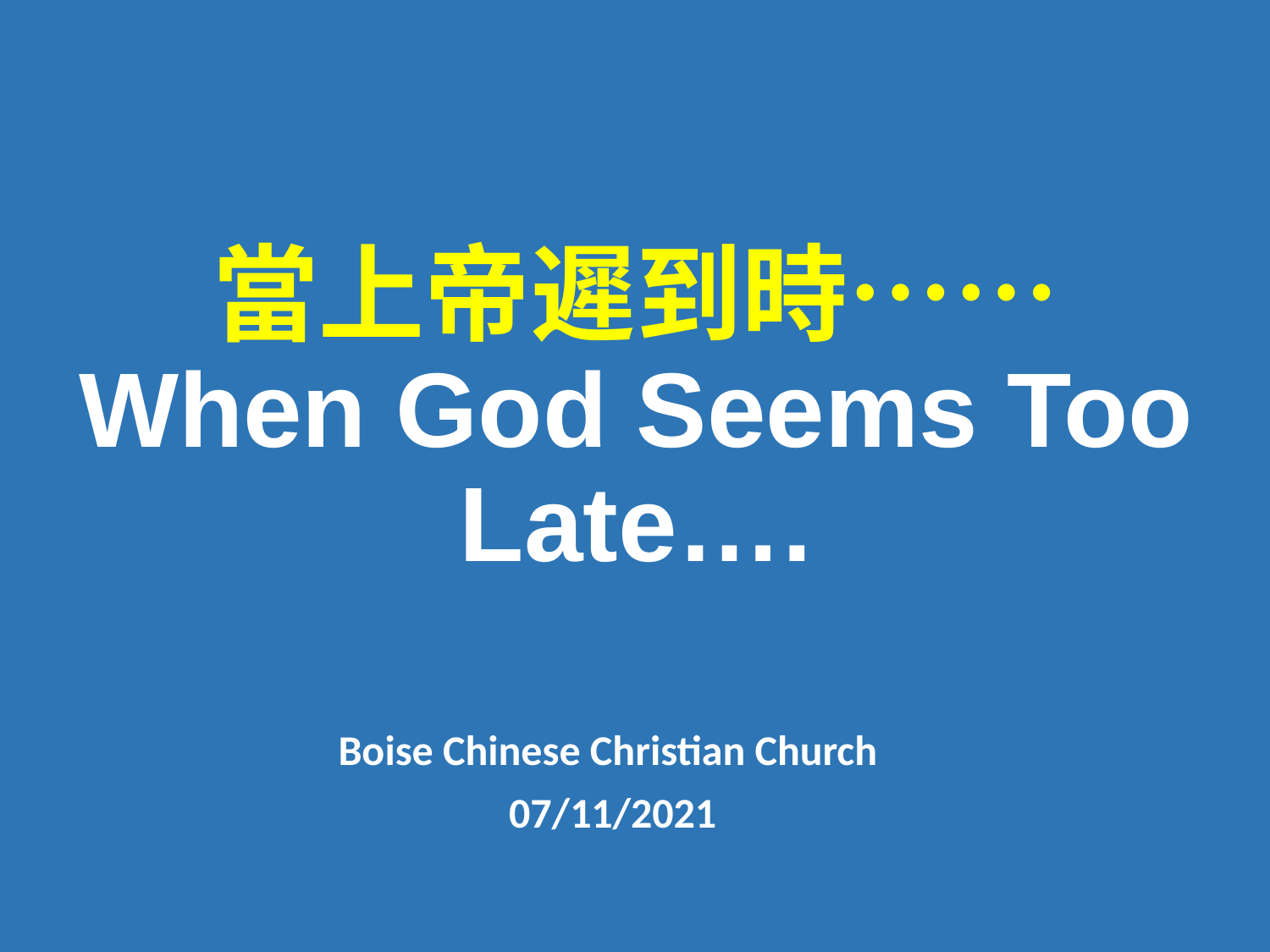

# 當上帝遲到時…… When God Seems Too Late….
Boise Chinese Christian Church
07/11/2021